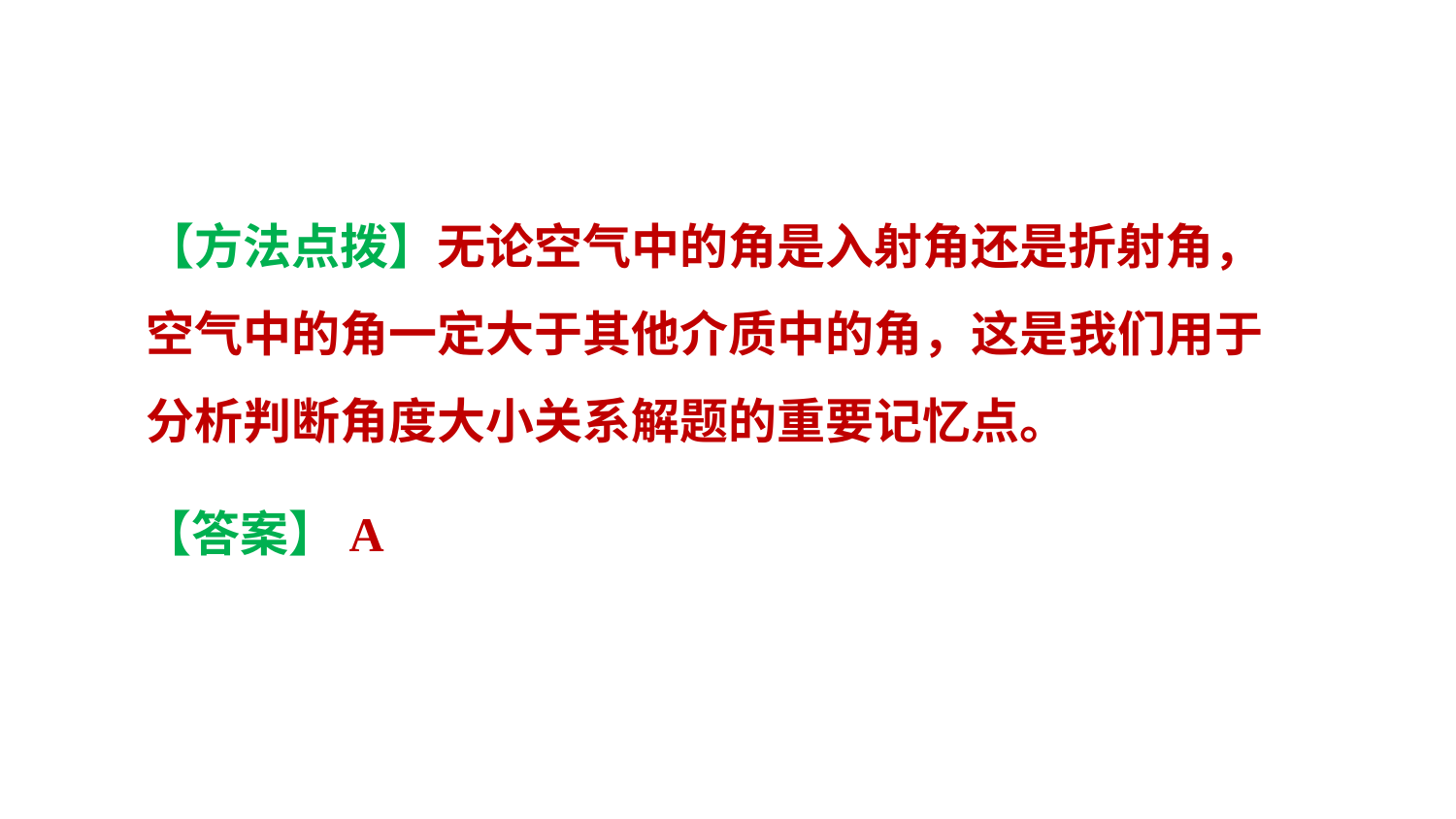

【方法点拨】无论空气中的角是入射角还是折射角，空气中的角一定大于其他介质中的角，这是我们用于分析判断角度大小关系解题的重要记忆点。
【答案】A